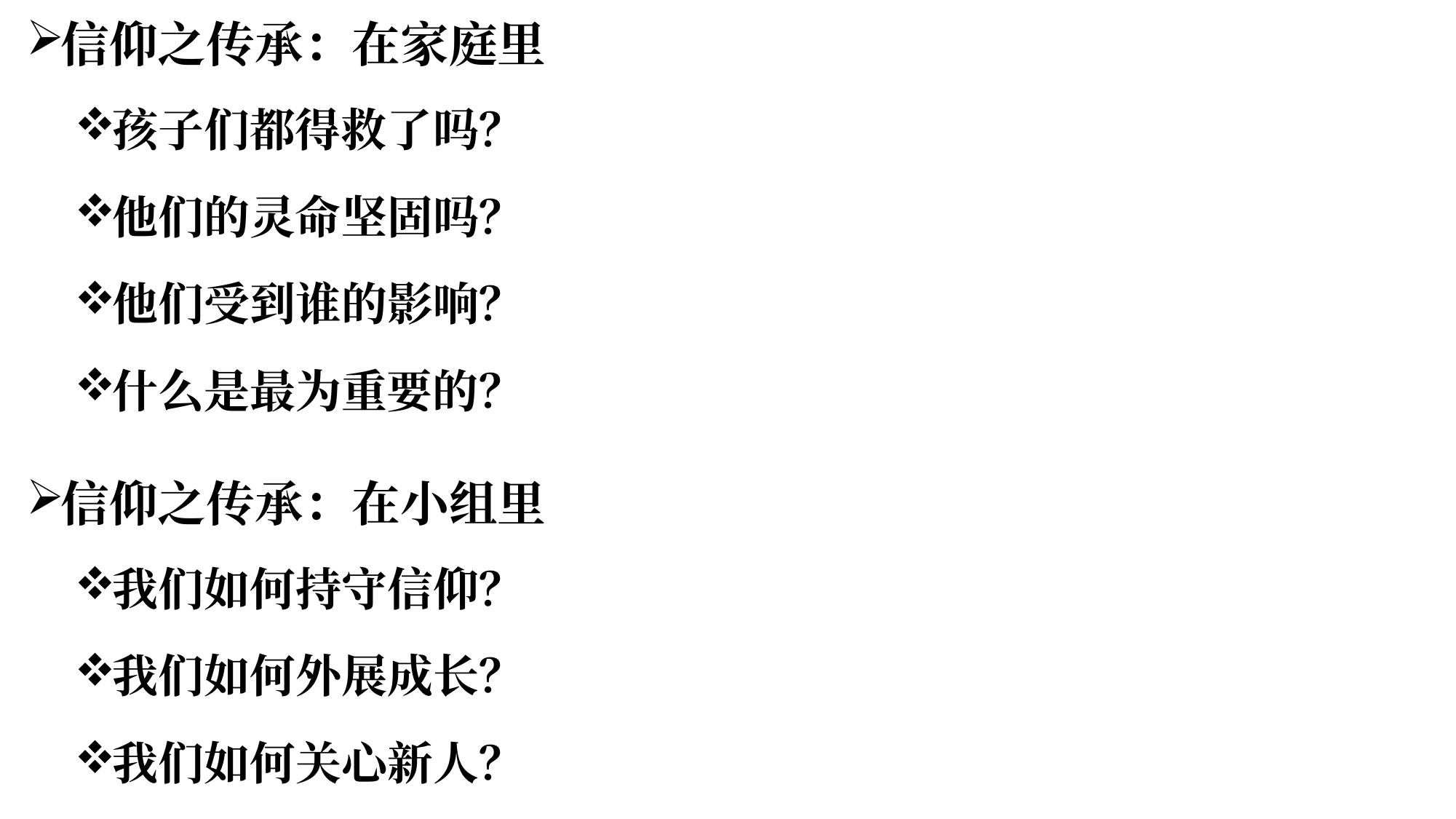

信仰之传承：在家庭里

孩子们都得救了吗？

他们的灵命坚固吗？

他们受到谁的影响？

什么是最为重要的？

信仰之传承：在小组里

我们如何持守信仰？

我们如何外展成长？

我们如何关心新人？